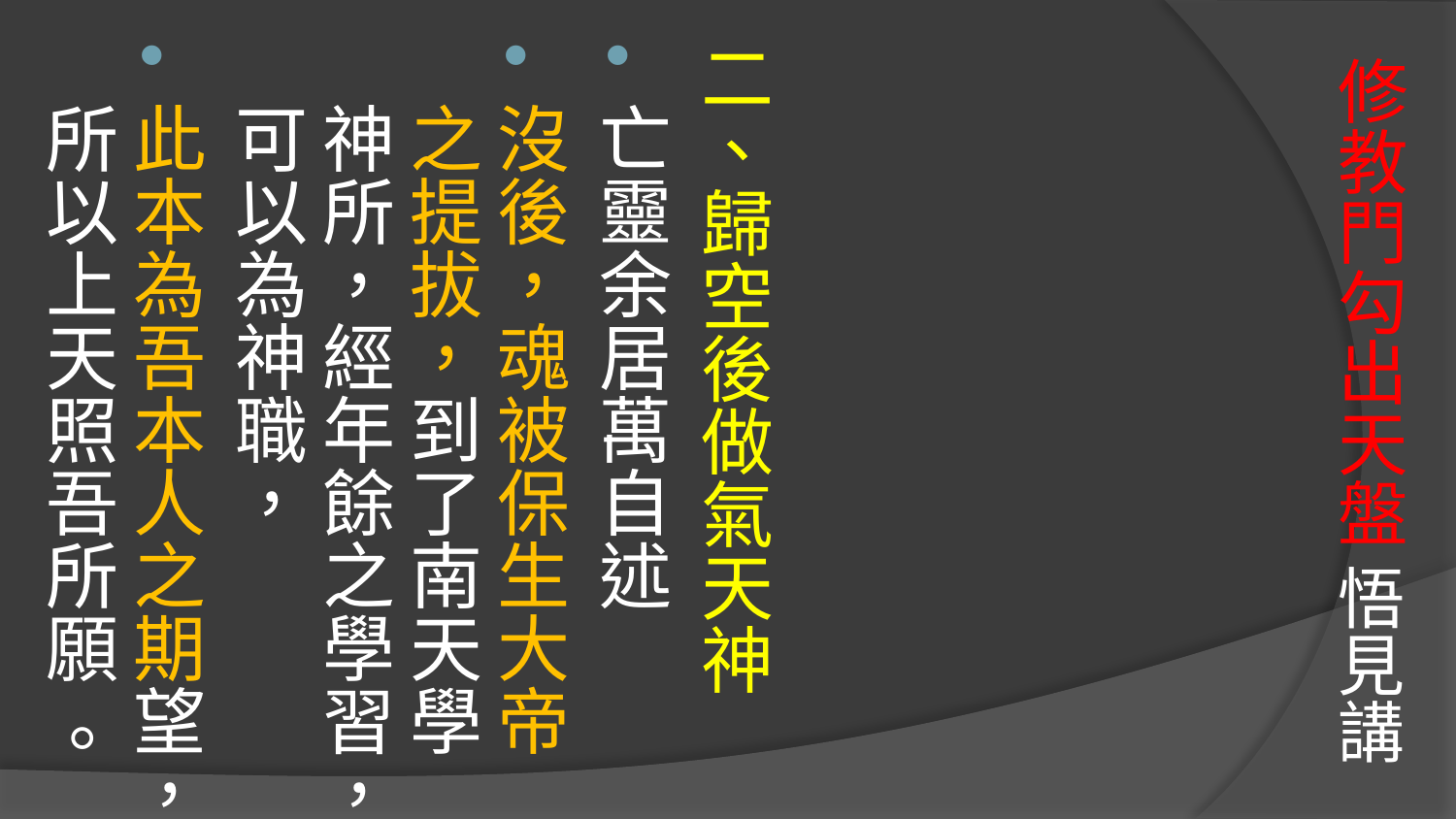

二、歸空後做氣天神
亡靈余居萬自述
沒後，魂被保生大帝之提拔，到了南天學神所，經年餘之學習，可以為神職，
此本為吾本人之期望，所以上天照吾所願 。
# 修教門勾出天盤 悟見講